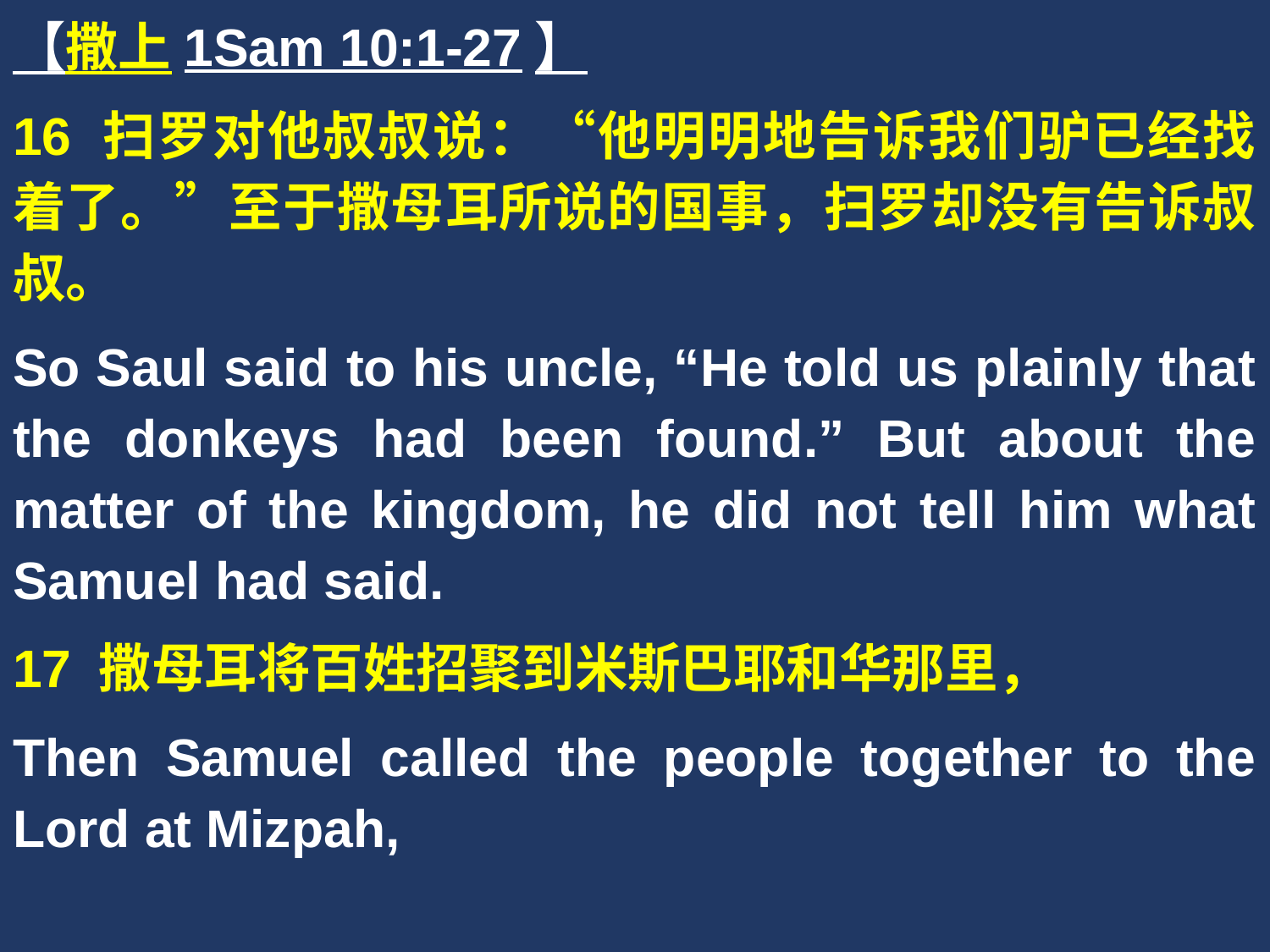

【撒上1Sam 10:1-27】
16 扫罗对他叔叔说：“他明明地告诉我们驴已经找着了。”至于撒母耳所说的国事，扫罗却没有告诉叔叔。
So Saul said to his uncle, “He told us plainly that the donkeys had been found.” But about the matter of the kingdom, he did not tell him what Samuel had said.
17 撒母耳将百姓招聚到米斯巴耶和华那里，
Then Samuel called the people together to the Lord at Mizpah,